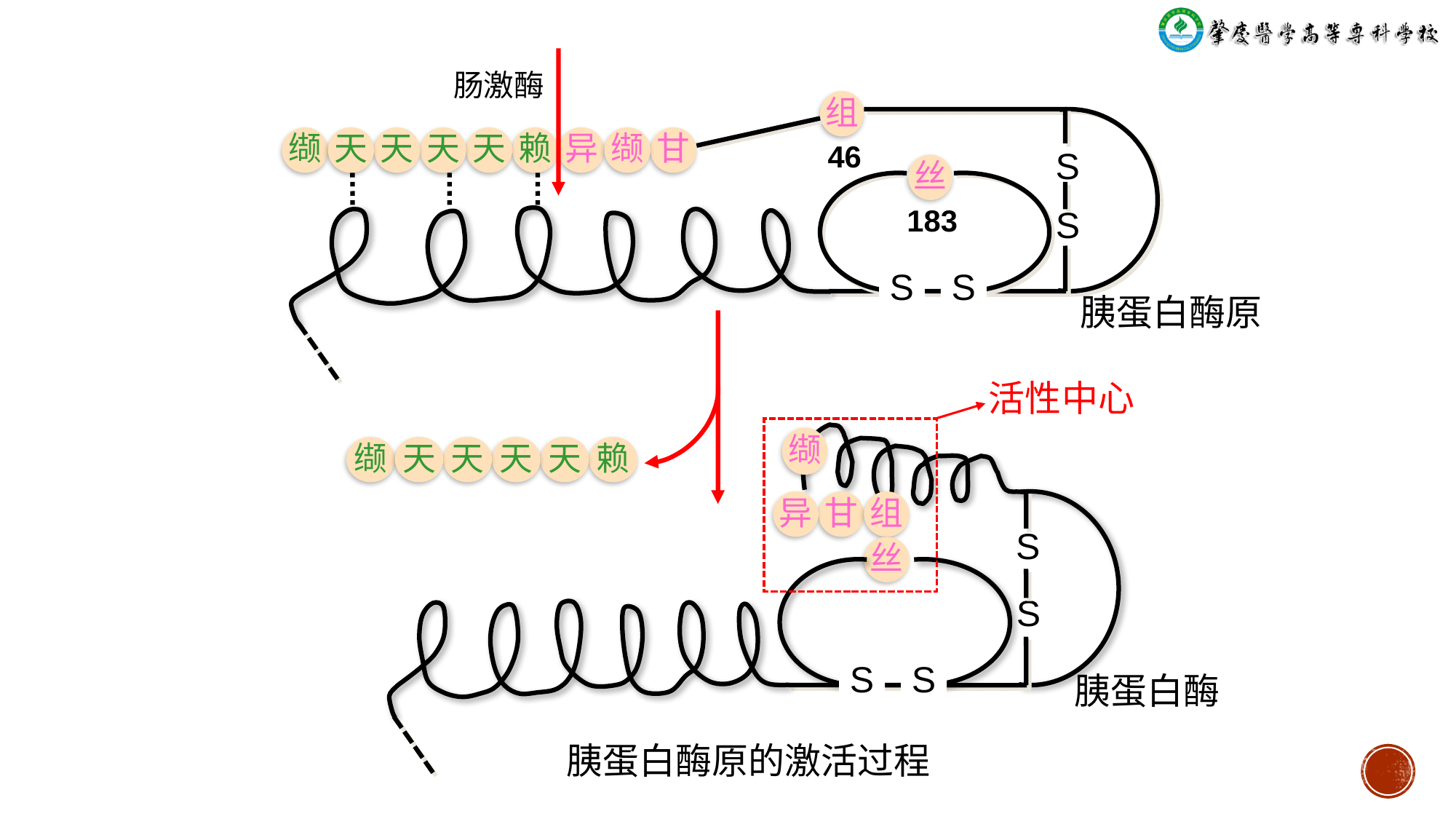

肠激酶
组

缬
天
天
天
天
赖
异
缬
甘
46
S
丝

183
S

S
S
胰蛋白酶原

活性中心

缬
缬
天
天
天
天
赖
异
甘
组

S
丝

S

S
S
胰蛋白酶

胰蛋白酶原的激活过程